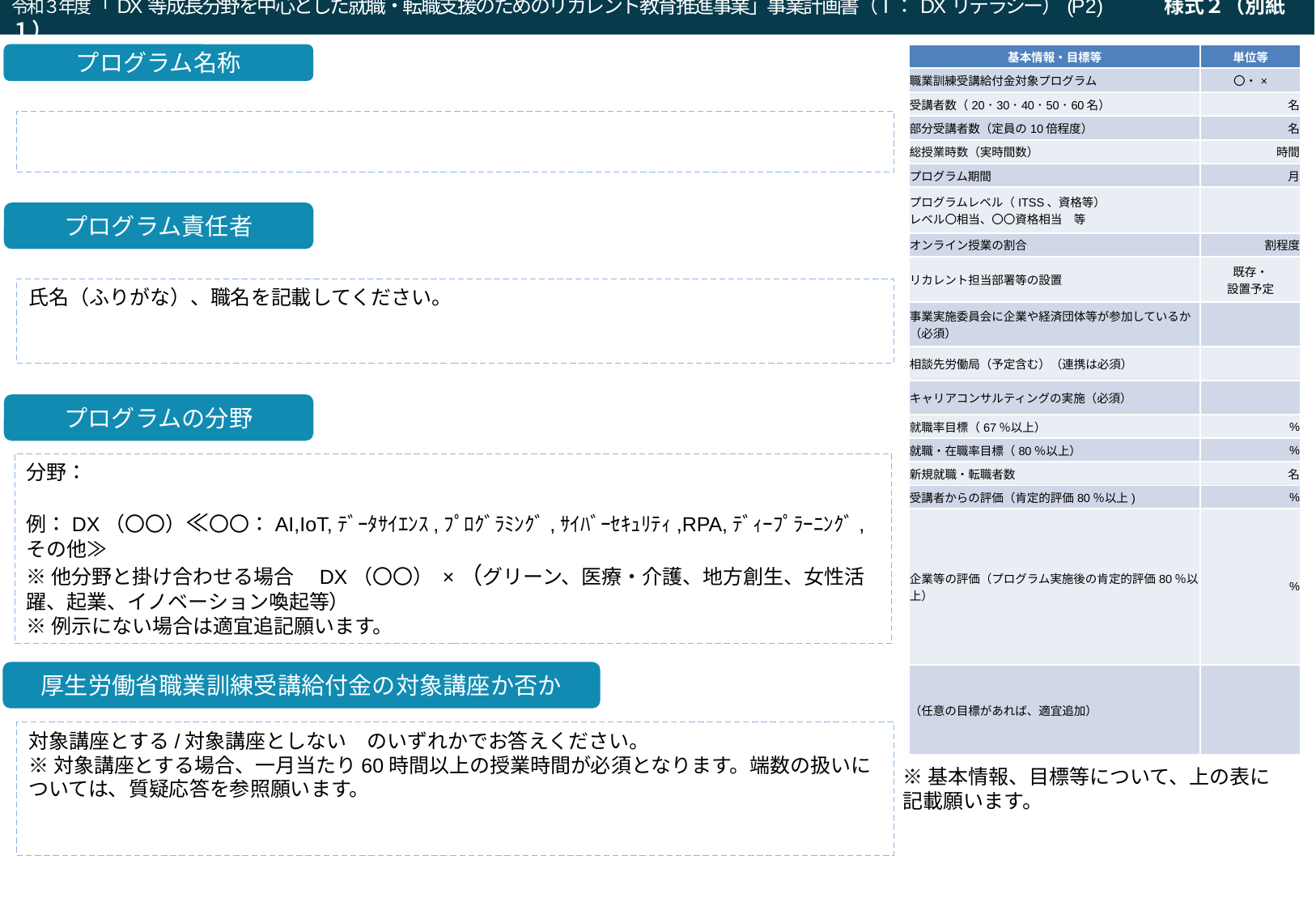

令和３年度「DX等成長分野を中心とした就職・転職支援のためのリカレント教育推進事業」事業計画書（Ⅰ：DXリテラシー）(P2)　　　様式２（別紙１）
令和３年度「DX等成長分野を中心とした就職・転職支援のためのリカレント教育推進事業」事業計画書（Ⅰ：DXリテラシー）(P2)
事業の概念図
プログラム名称
| 基本情報・目標等 | 単位等 |
| --- | --- |
| 職業訓練受講給付金対象プログラム | 〇・× |
| 受講者数（20･30･40･50･60名） | 名 |
| 部分受講者数（定員の10倍程度） | 名 |
| 総授業時数（実時間数） | 時間 |
| プログラム期間 | 月 |
| プログラムレベル（ITSS、資格等） レベル〇相当、〇〇資格相当　等 |  |
| オンライン授業の割合 | 割程度 |
| リカレント担当部署等の設置 | 既存・ 設置予定 |
| 事業実施委員会に企業や経済団体等が参加しているか（必須） |  |
| 相談先労働局（予定含む）（連携は必須） |  |
| キャリアコンサルティングの実施（必須） |  |
| 就職率目標（67％以上） | % |
| 就職・在職率目標（80％以上） | % |
| 新規就職・転職者数 | 名 |
| 受講者からの評価（肯定的評価80％以上) | % |
| 企業等の評価（プログラム実施後の肯定的評価80％以上） | % |
| （任意の目標があれば、適宜追加） |  |

プログラム責任者
氏名（ふりがな）、職名を記載してください。

プログラムの分野
←要件チェック（OKなら「〇」記載）
←都道府県記載
分野：

例：DX（〇〇）≪〇〇：AI,IoT,ﾃﾞｰﾀｻｲｴﾝｽ,ﾌﾟﾛｸﾞﾗﾐﾝｸﾞ,ｻｲﾊﾞｰｾｷｭﾘﾃｨ,RPA,ﾃﾞｨｰﾌﾟﾗｰﾆﾝｸﾞ,その他≫
※他分野と掛け合わせる場合　DX（〇〇） ×（グリーン、医療・介護、地方創生、女性活躍、起業、イノベーション喚起等）
※例示にない場合は適宜追記願います。
←要件チェック（OKなら「〇」記載）
厚生労働省職業訓練受講給付金の対象講座か否か
対象講座とする/対象講座としない　のいずれかでお答えください。
※対象講座とする場合、一月当たり60時間以上の授業時間が必須となります。端数の扱いについては、質疑応答を参照願います。

※基本情報、目標等について、上の表に記載願います。